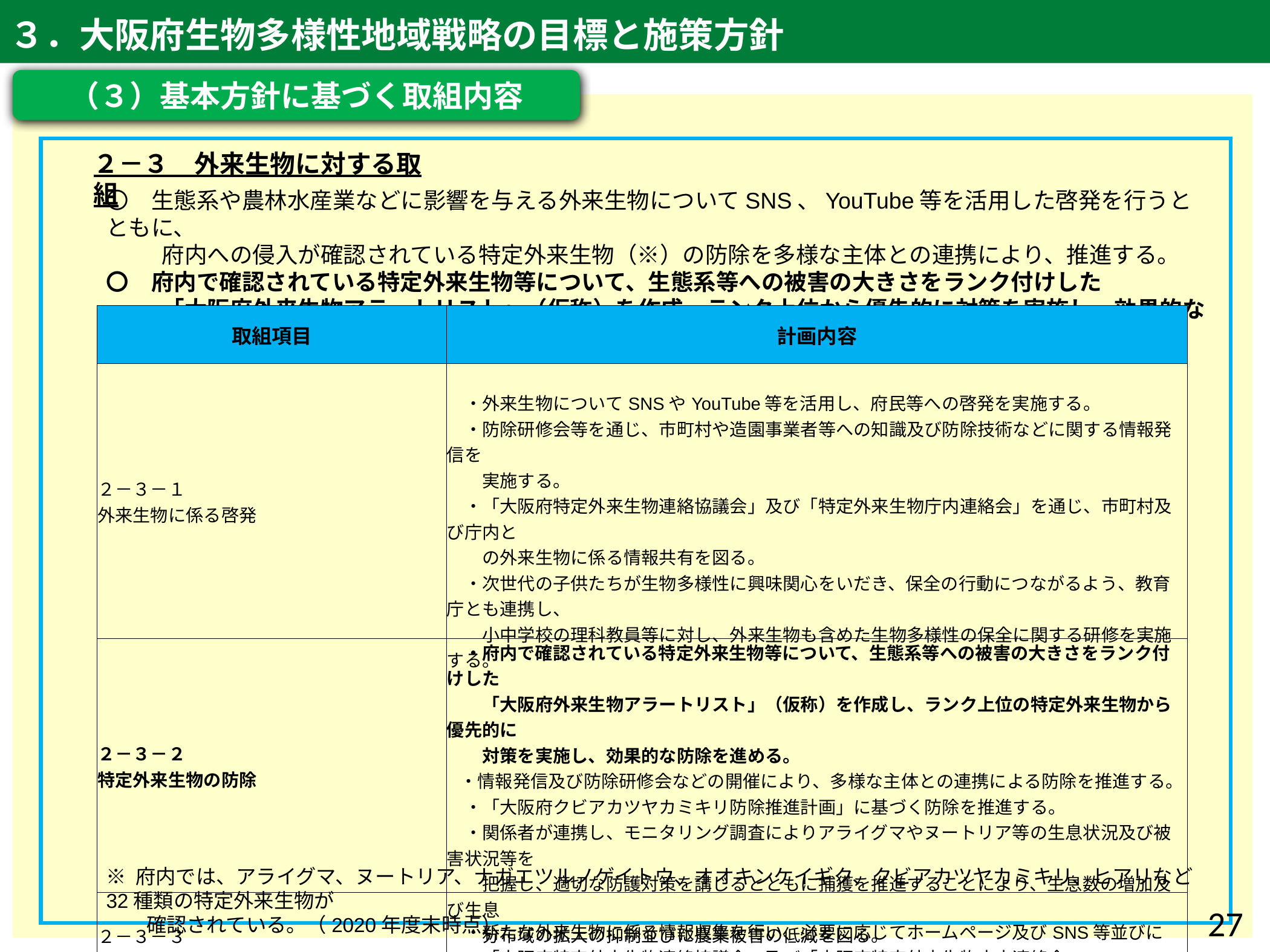

３．大阪府生物多様性地域戦略の目標と施策方針
（３）基本方針に基づく取組内容

２－３　外来生物に対する取組
〇　生態系や農林水産業などに影響を与える外来生物についてSNS、YouTube等を活用した啓発を行うとともに、
　　  府内への侵入が確認されている特定外来生物（※）の防除を多様な主体との連携により、推進する。
〇　府内で確認されている特定外来生物等について、生態系等への被害の大きさをランク付けした
　　  「大阪府外来生物アラートリスト」（仮称）を作成、ランク上位から優先的に対策を実施し、効果的な防除を進める。

| 取組項目 | 計画内容 |
| --- | --- |
| ２－３－１ 外来生物に係る啓発 | ・外来生物についてSNSやYouTube等を活用し、府民等への啓発を実施する。 　・防除研修会等を通じ、市町村や造園事業者等への知識及び防除技術などに関する情報発信を 　　実施する。 　・「大阪府特定外来生物連絡協議会」及び「特定外来生物庁内連絡会」を通じ、市町村及び庁内と 　　の外来生物に係る情報共有を図る。 　・次世代の子供たちが生物多様性に興味関心をいだき、保全の行動につながるよう、教育庁とも連携し、　　　 　　小中学校の理科教員等に対し、外来生物も含めた生物多様性の保全に関する研修を実施する。 |
| ２－３－２ 特定外来生物の防除 | ・府内で確認されている特定外来生物等について、生態系等への被害の大きさをランク付けした 　　「大阪府外来生物アラートリスト」（仮称）を作成し、ランク上位の特定外来生物から優先的に 　　対策を実施し、効果的な防除を進める。 ・情報発信及び防除研修会などの開催により、多様な主体との連携による防除を推進する。 　・「大阪府クビアカツヤカミキリ防除推進計画」に基づく防除を推進する。 　・関係者が連携し、モニタリング調査によりアライグマやヌートリア等の生息状況及び被害状況等を 　　把握し、適切な防護対策を講じるとともに捕獲を推進することにより、生息数の増加及び生息 　　分布域の拡大の抑制並びに農業被害の低減を図る。 |
| ２－３－３ 新たな外来生物の侵入に対する取組 | ・新たな外来生物に係る情報収集を行い、必要に応じてホームページ及びSNS等並びに 　　「大阪府特定外来生物連絡協議会」及び「大阪府特定外来生物庁内連絡会」 　　において府民や庁内、市町村への情報発信を行うとともに必要な対策を講じる。 |
※ 府内では、アライグマ、ヌートリア、ナガエツルノゲイトウ、オオキンケイギク、クビアカツヤカミキリ、ヒアリなど32種類の特定外来生物が
　　確認されている。（2020年度末時点）
27